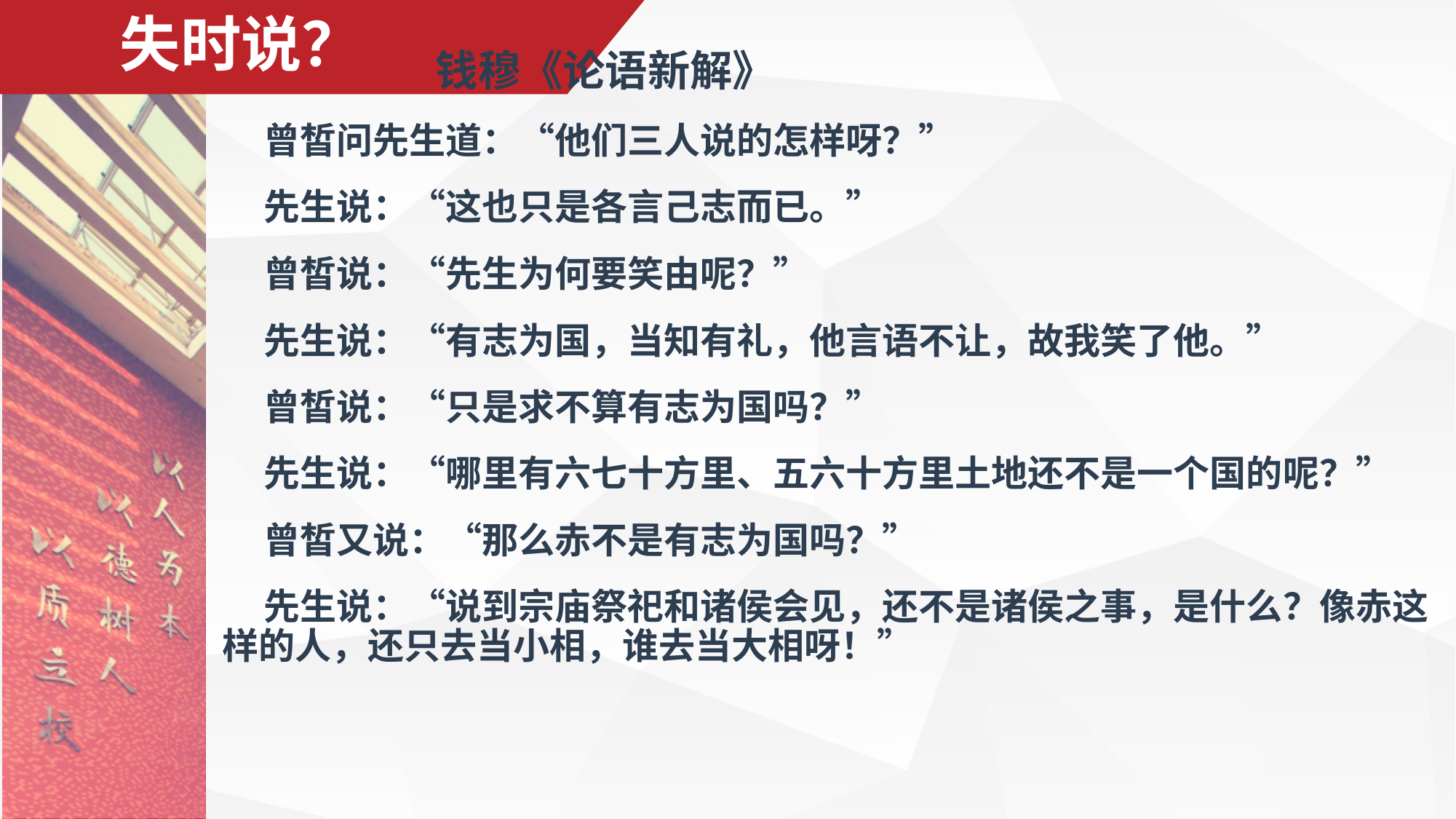

# 失时说？
                         钱穆《论语新解》
    曾皙问先生道：“他们三人说的怎样呀？”
    先生说：“这也只是各言己志而已。”
    曾皙说：“先生为何要笑由呢？”
    先生说：“有志为国，当知有礼，他言语不让，故我笑了他。”
    曾皙说：“只是求不算有志为国吗？”
    先生说：“哪里有六七十方里、五六十方里土地还不是一个国的呢？”
    曾皙又说：“那么赤不是有志为国吗？”
    先生说：“说到宗庙祭祀和诸侯会见，还不是诸侯之事，是什么？像赤这样的人，还只去当小相，谁去当大相呀！”